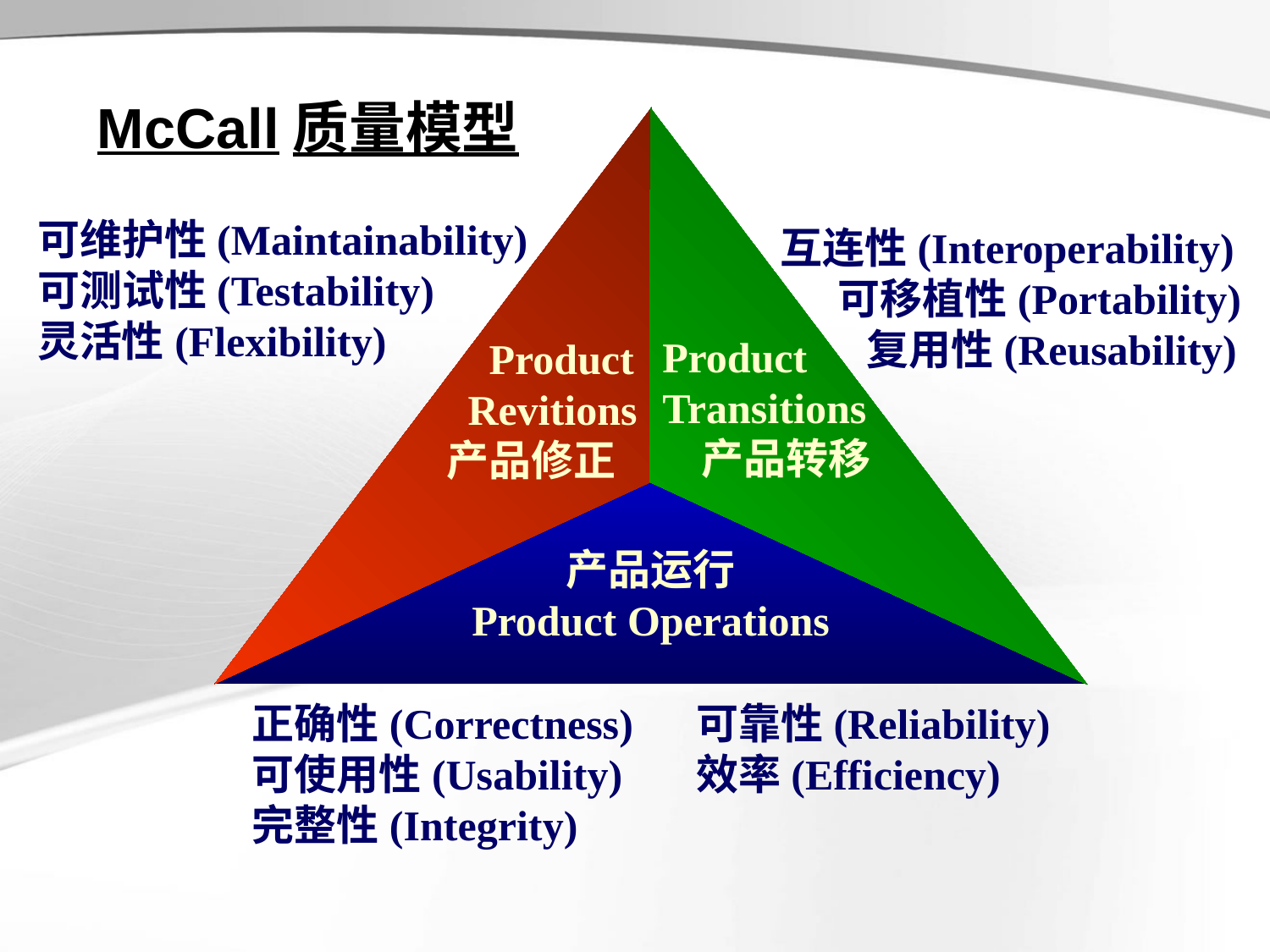

McCall质量模型
Product
Transitions
   产品转移
    Product
  Revitions
产品修正

产品运行
Product Operations
可维护性(Maintainability)
可测试性(Testability)
灵活性(Flexibility)
互连性(Interoperability)
     可移植性(Portability)
        复用性(Reusability)
正确性(Correctness)     可靠性(Reliability)
可使用性(Usability)      效率(Efficiency)
完整性(Integrity)